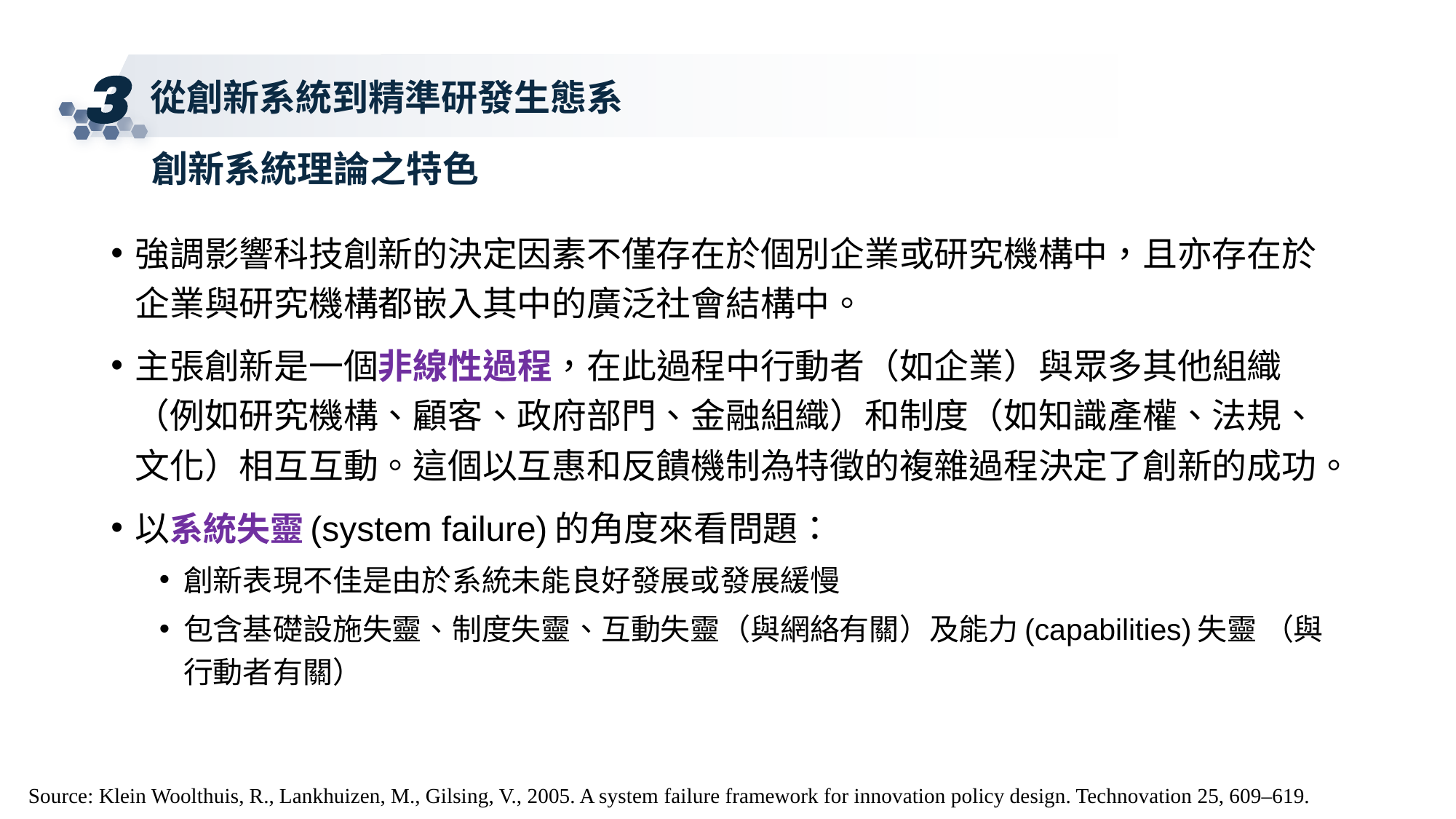

3

從創新系統到精準研發生態系
創新系統理論之特色
強調影響科技創新的決定因素不僅存在於個別企業或研究機構中，且亦存在於企業與研究機構都嵌入其中的廣泛社會結構中。
主張創新是一個非線性過程，在此過程中行動者（如企業）與眾多其他組織（例如研究機構、顧客、政府部門、金融組織）和制度（如知識產權、法規、文化）相互互動。這個以互惠和反饋機制為特徵的複雜過程決定了創新的成功。
以系統失靈(system failure)的角度來看問題：
創新表現不佳是由於系統未能良好發展或發展緩慢
包含基礎設施失靈、制度失靈、互動失靈（與網絡有關）及能力(capabilities)失靈 （與行動者有關）

Source: Klein Woolthuis, R., Lankhuizen, M., Gilsing, V., 2005. A system failure framework for innovation policy design. Technovation 25, 609–619.